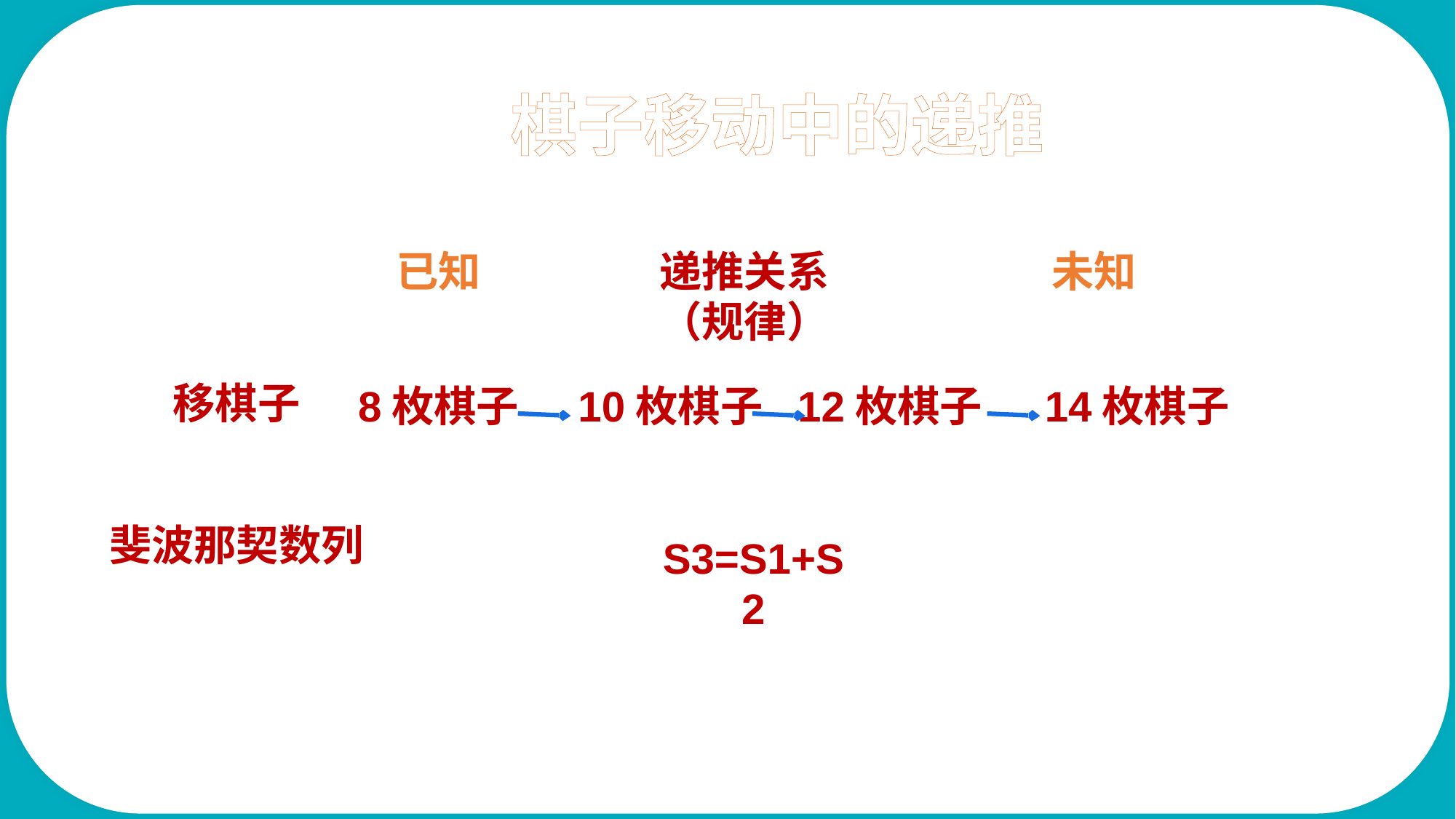

棋子移动中的递推
已知
递推关系（规律）
未知
移棋子
8枚棋子
10枚棋子
12枚棋子
14枚棋子

斐波那契数列
S3=S1+S2